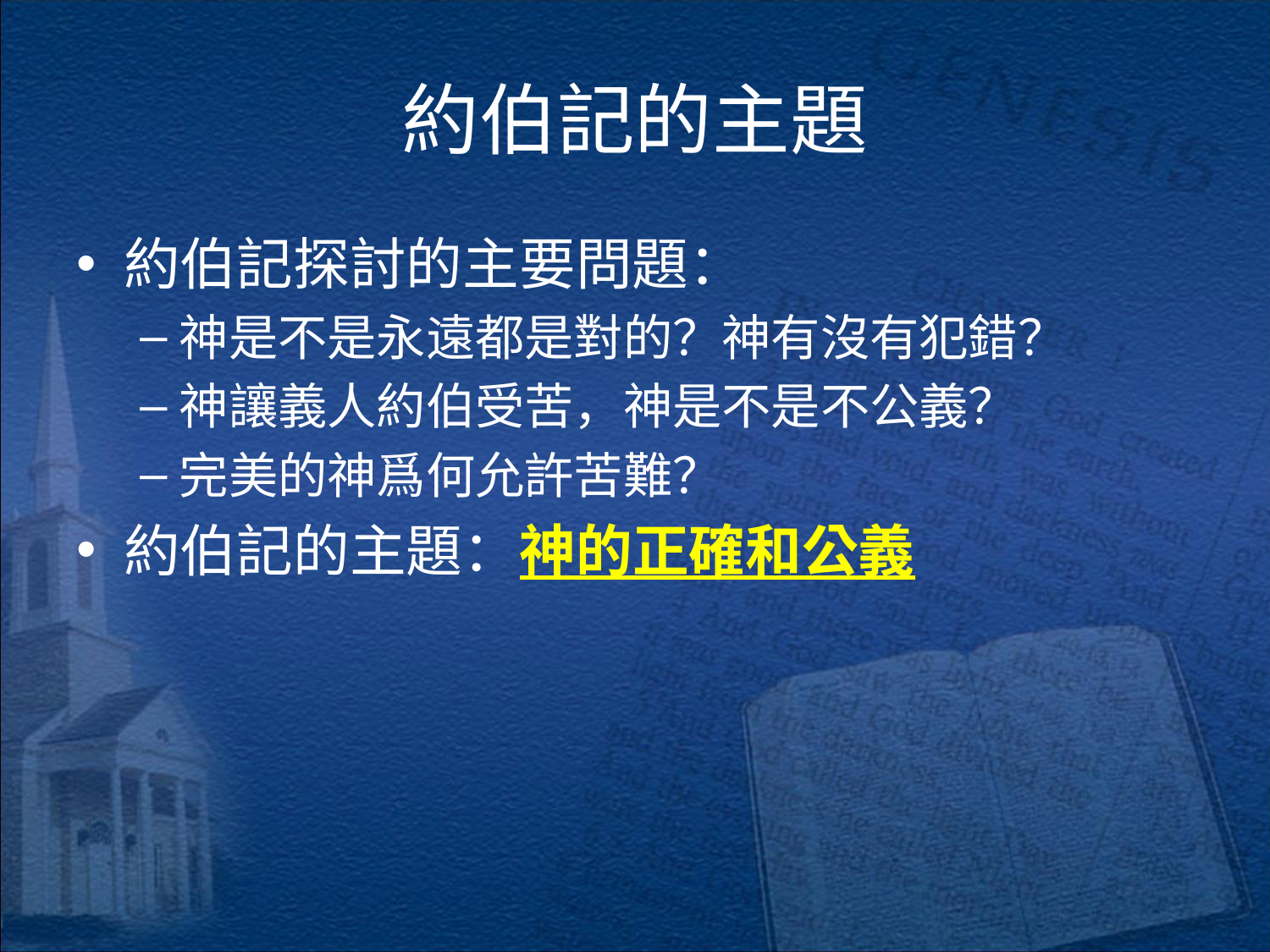

# 約伯記的主題
約伯記探討的主要問題：
神是不是永遠都是對的？神有沒有犯錯？
神讓義人約伯受苦，神是不是不公義？
完美的神爲何允許苦難？
約伯記的主題：神的正確和公義